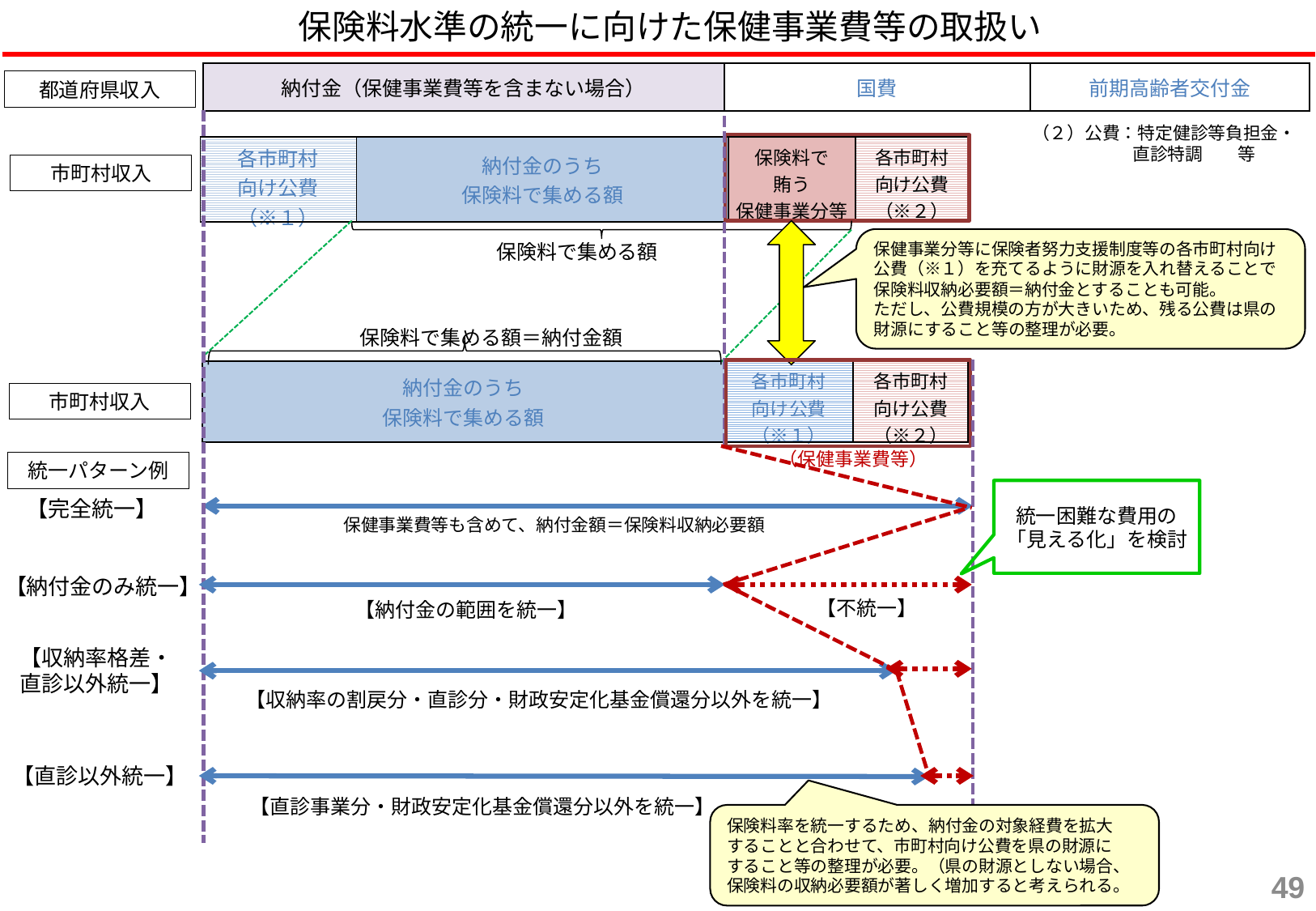

保険料水準の統一に向けた保健事業費等の取扱い
| 納付金（保健事業費等を含まない場合） | 国費 | 前期高齢者交付金 |
| --- | --- | --- |
都道府県収入

（２）公費：特定健診等負担金・
　　　　　　 直診特調　　等

| 各市町村 向け公費 （※１） | 納付金のうち 保険料で集める額 | 保険料で 賄う 保健事業分等 | 各市町村 向け公費 （※２） |
| --- | --- | --- | --- |
市町村収入

保健事業分等に保険者努力支援制度等の各市町村向け
公費（※１）を充てるように財源を入れ替えることで
保険料収納必要額＝納付金とすることも可能。
ただし、公費規模の方が大きいため、残る公費は県の
財源にすること等の整理が必要。
保険料で集める額
保険料で集める額＝納付金額

| 納付金のうち 保険料で集める額 | 各市町村 向け公費 （※１） | 各市町村 向け公費 （※２） |
| --- | --- | --- |
市町村収入
（保健事業費等）
統一パターン例

【完全統一】
統一困難な費用の
「見える化」を検討
保健事業費等も含めて、納付金額＝保険料収納必要額
【納付金のみ統一】
【不統一】
【納付金の範囲を統一】
【収納率格差・
直診以外統一】
【収納率の割戻分・直診分・財政安定化基金償還分以外を統一】
【直診以外統一】
【直診事業分・財政安定化基金償還分以外を統一】
保険料率を統一するため、納付金の対象経費を拡大
することと合わせて、市町村向け公費を県の財源に
すること等の整理が必要。（県の財源としない場合、
保険料の収納必要額が著しく増加すると考えられる。
49